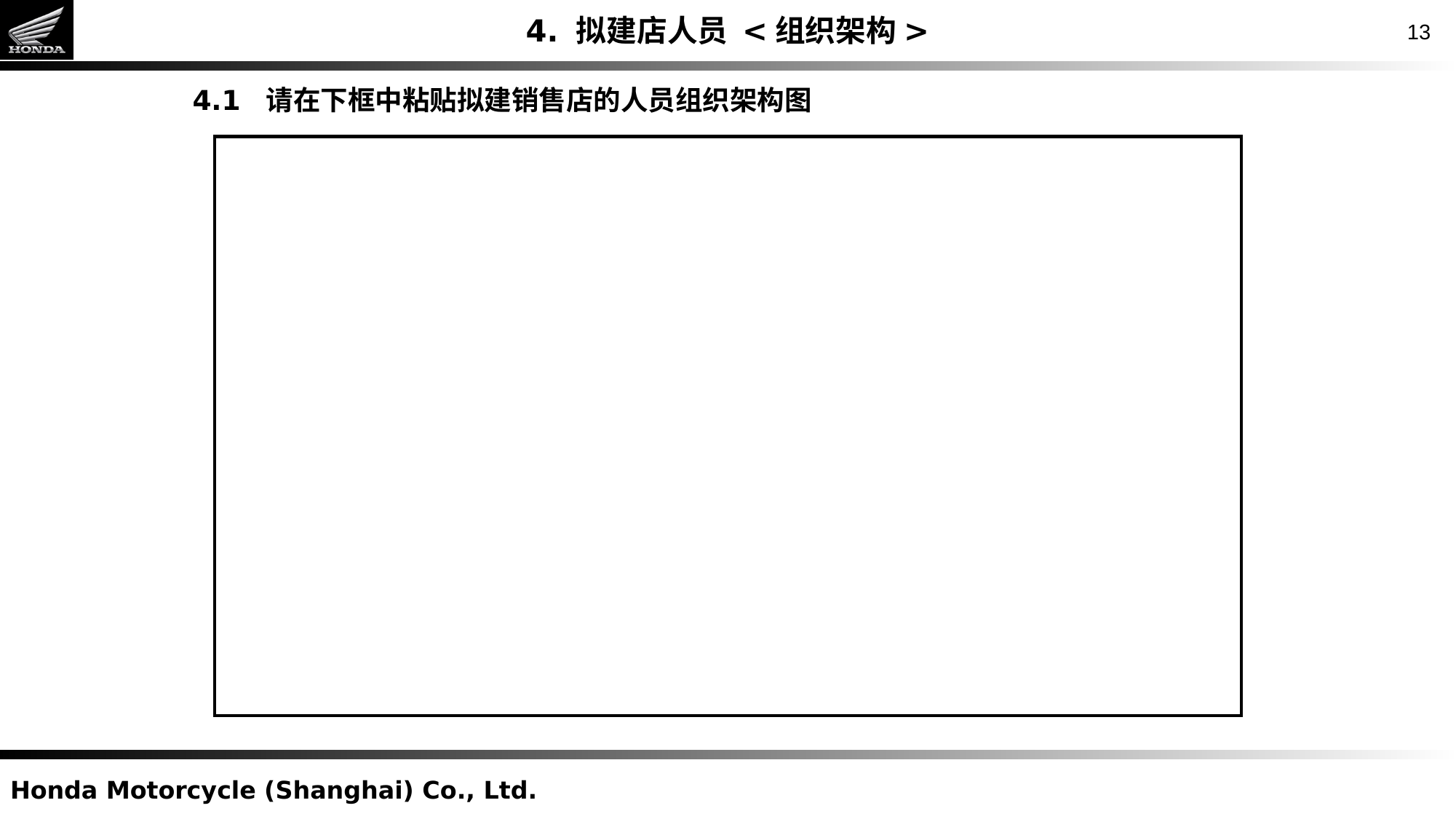

4. 拟建店人员 <组织架构>
4.1  请在下框中粘贴拟建销售店的人员组织架构图
|  |
| --- |